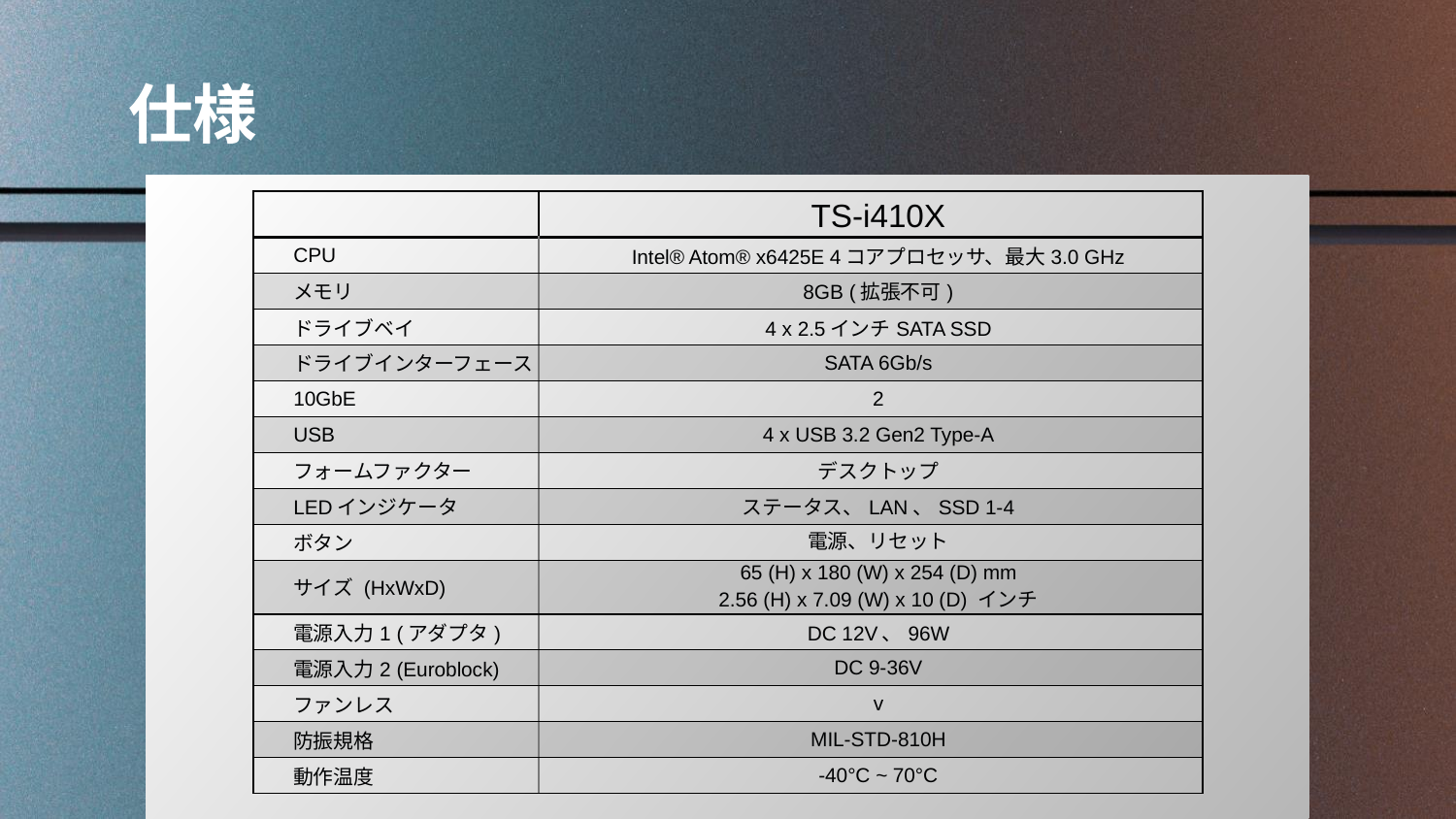

# 仕様

|  | TS-i410X |
| --- | --- |
| CPU | Intel® Atom® x6425E 4コアプロセッサ、最大3.0 GHz |
| メモリ | 8GB (拡張不可) |
| ドライブベイ | 4 x 2.5インチSATA SSD |
| ドライブインターフェース | SATA 6Gb/s |
| 10GbE | 2 |
| USB | 4 x USB 3.2 Gen2 Type-A |
| フォームファクター | デスクトップ |
| LEDインジケータ | ステータス、LAN、SSD 1-4 |
| ボタン | 電源、リセット |
| サイズ (HxWxD) | 65 (H) x 180 (W) x 254 (D) mm 2.56 (H) x 7.09 (W) x 10 (D) インチ |
| 電源入力1 (アダプタ) | DC 12V、96W |
| 電源入力2 (Euroblock) | DC 9-36V |
| ファンレス | v |
| 防振規格 | MIL-STD-810H |
| 動作温度 | -40°C ~ 70°C |